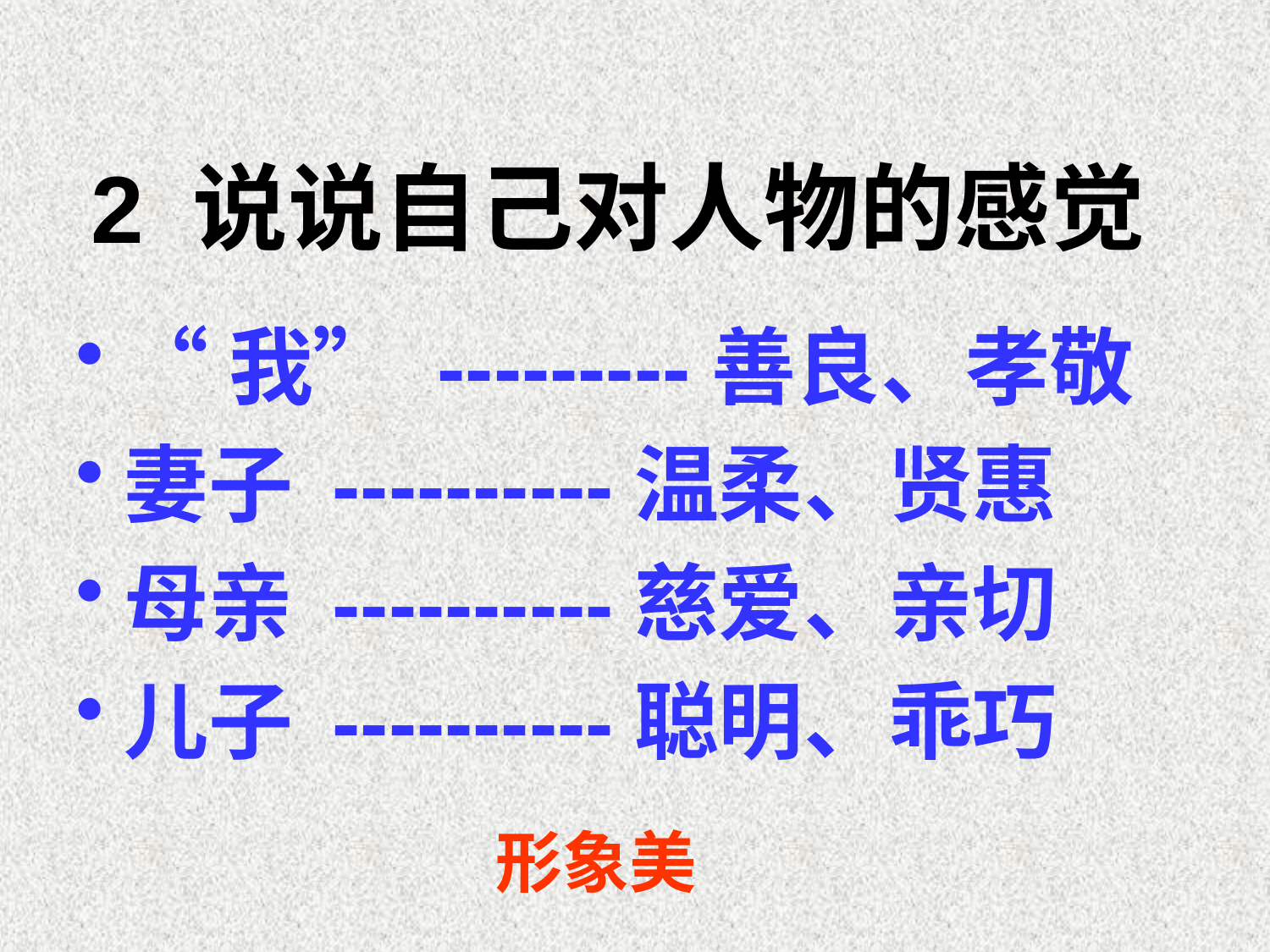

# 2 说说自己对人物的感觉

“我” ---------善良、孝敬
妻子 ----------温柔、贤惠
母亲 ----------慈爱、亲切
儿子 ----------聪明、乖巧
形象美